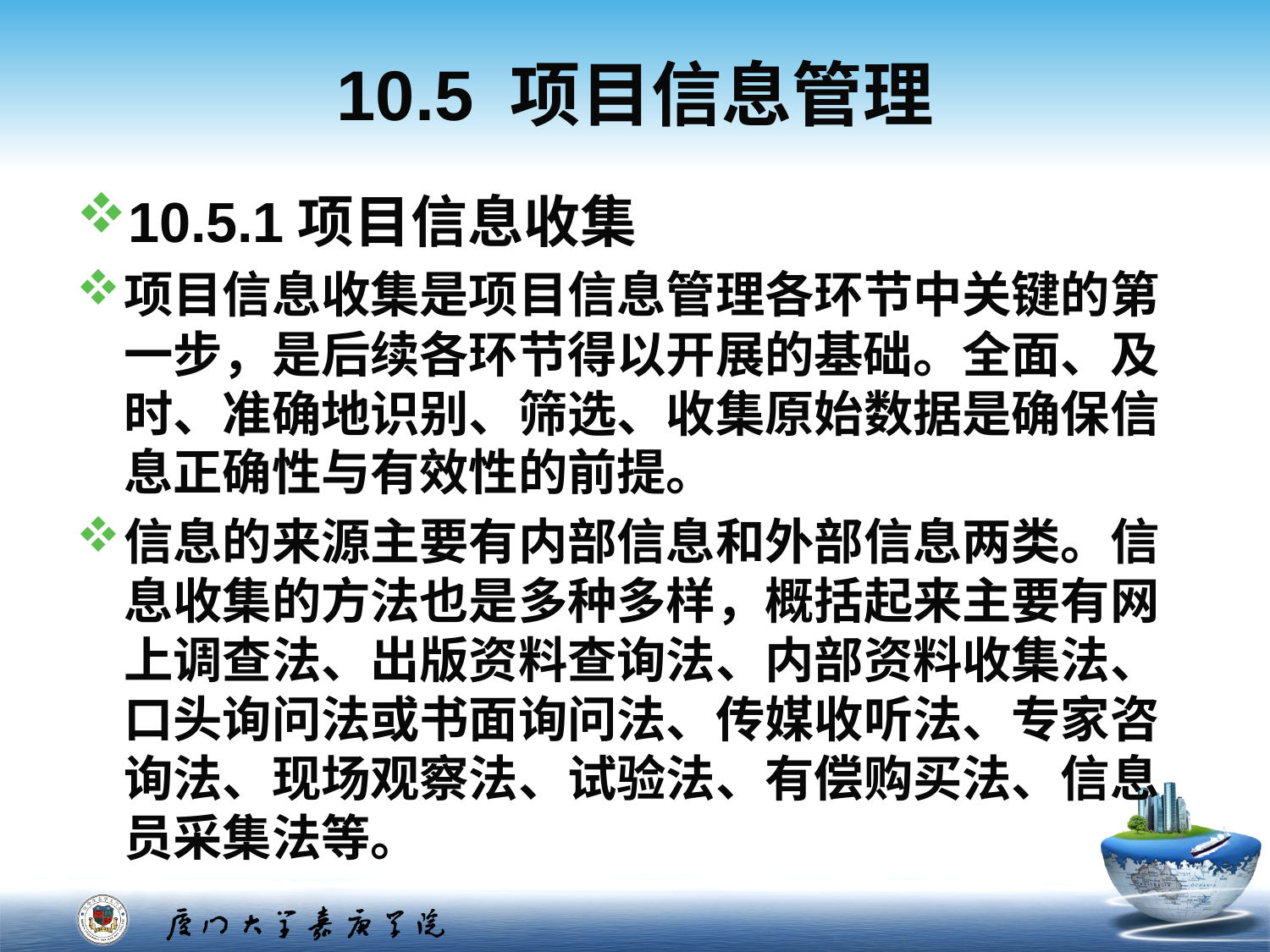

# 10.5 项目信息管理
10.5.1项目信息收集
项目信息收集是项目信息管理各环节中关键的第一步，是后续各环节得以开展的基础。全面、及时、准确地识别、筛选、收集原始数据是确保信息正确性与有效性的前提。
信息的来源主要有内部信息和外部信息两类。信息收集的方法也是多种多样，概括起来主要有网上调查法、出版资料查询法、内部资料收集法、口头询问法或书面询问法、传媒收听法、专家咨询法、现场观察法、试验法、有偿购买法、信息员采集法等。